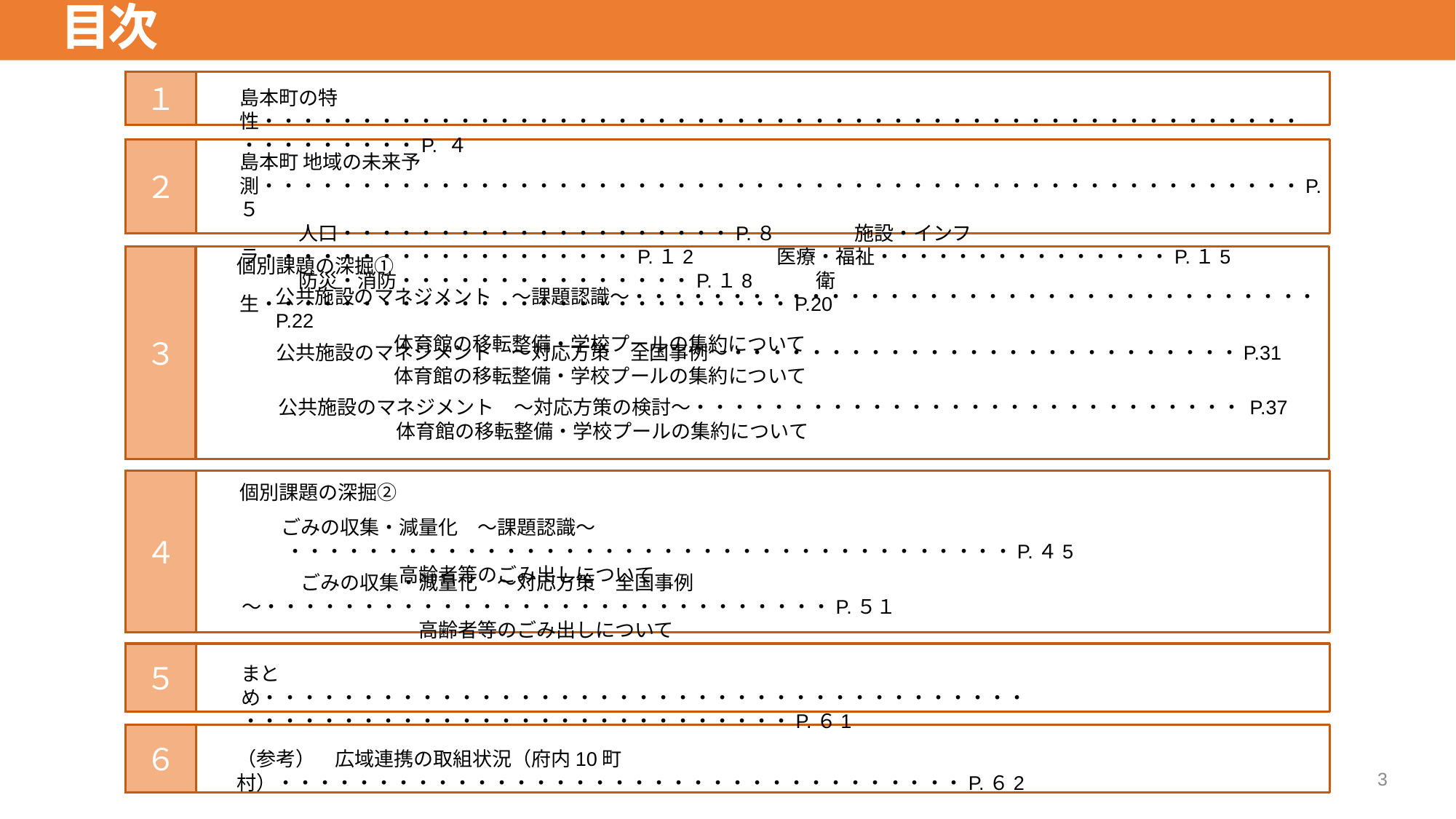

# 目次
１

島本町の特性・・・・・・・・・・・・・・・・・・・・・・・・・・・・・・・・・・・・・・・・・・・・・・・・・・・・・・・・・・・・・・P. ４
２

島本町 地域の未来予測・・・・・・・・・・・・・・・・・・・・・・・・・・・・・・・・・・・・・・・・・・・・・・・・・・・・・P. ５
　　　人口・・・・・・・・・・・・・・・・・・・・P.８　　　　施設・インフラ・・・・・・・・・・・・・・・・・・・P.１2　　　　医療・福祉・・・・・・・・・・・・・・・P.１5
　　　防災・消防・・・・・・・・・・・・・・・P.１8　　　衛生・・・・・・・・・・・・・・・・・・・・・・・・・・・P.20

３
個別課題の深掘①
公共施設のマネジメント　～課題認識～・・・・・・・・・・・・・・・・・・・・・・・・・・・・・・・・・・・P.22
　　　　　　体育館の移転整備・学校プールの集約について
公共施設のマネジメント　～対応方策　全国事例～・・・・・・・・・・・・・・・・・・・・・・・・・・P.31
　　　　　　体育館の移転整備・学校プールの集約について
公共施設のマネジメント　～対応方策の検討～・・・・・・・・・・・・・・・・・・・・・・・・・・・・ P.37
　　　　　　体育館の移転整備・学校プールの集約について
４

個別課題の深掘②
ごみの収集・減量化　～課題認識～  ・・・・・・・・・・・・・・・・・・・・・・・・・・・・・・・・・・・・・P.４5
　　　　　　高齢者等のごみ出しについて
　　　ごみの収集・減量化　～対応方策　全国事例～・・・・・・・・・・・・・・・・・・・・・・・・・・・・・P.５１
　　　　　　　　　高齢者等のごみ出しについて
５

まとめ・・・・・・・・・・・・・・・・・・・・・・・・・・・・・・・・・・・・・・・・・・・・・・・・・・・・・・・・・・・・・・・・・・・P.６1
６

（参考）　広域連携の取組状況（府内10町村）・・・・・・・・・・・・・・・・・・・・・・・・・・・・・・・・・・・P.６2
3